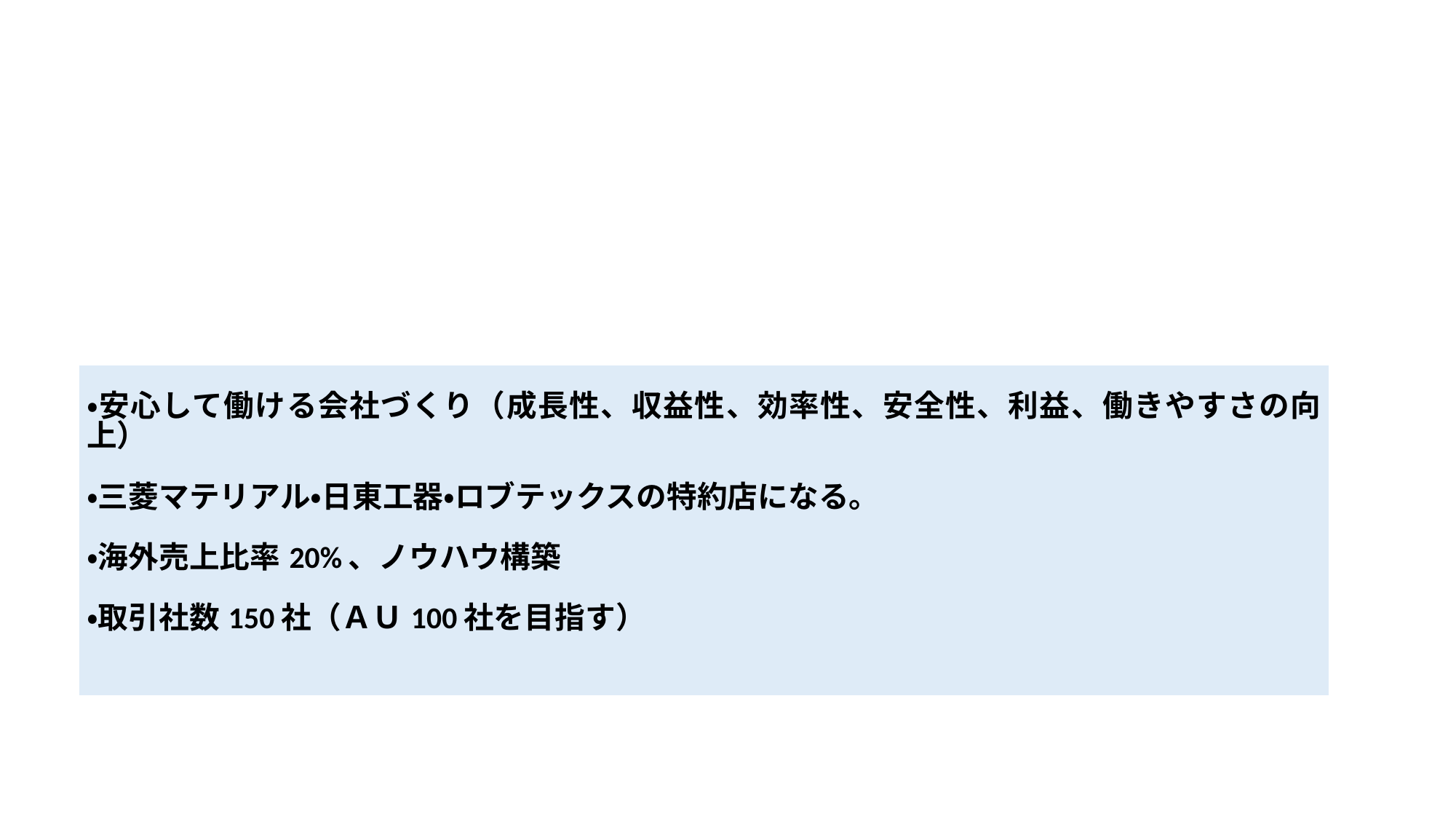

| ・安心して働ける会社づくり（成長性、収益性、効率性、安全性、利益、働きやすさの向上） ・三菱マテリアル・日東工器・ロブテックスの特約店になる。 ・海外売上比率20%、ノウハウ構築 ・取引社数150社（ＡＵ100社を目指す） |
| --- |